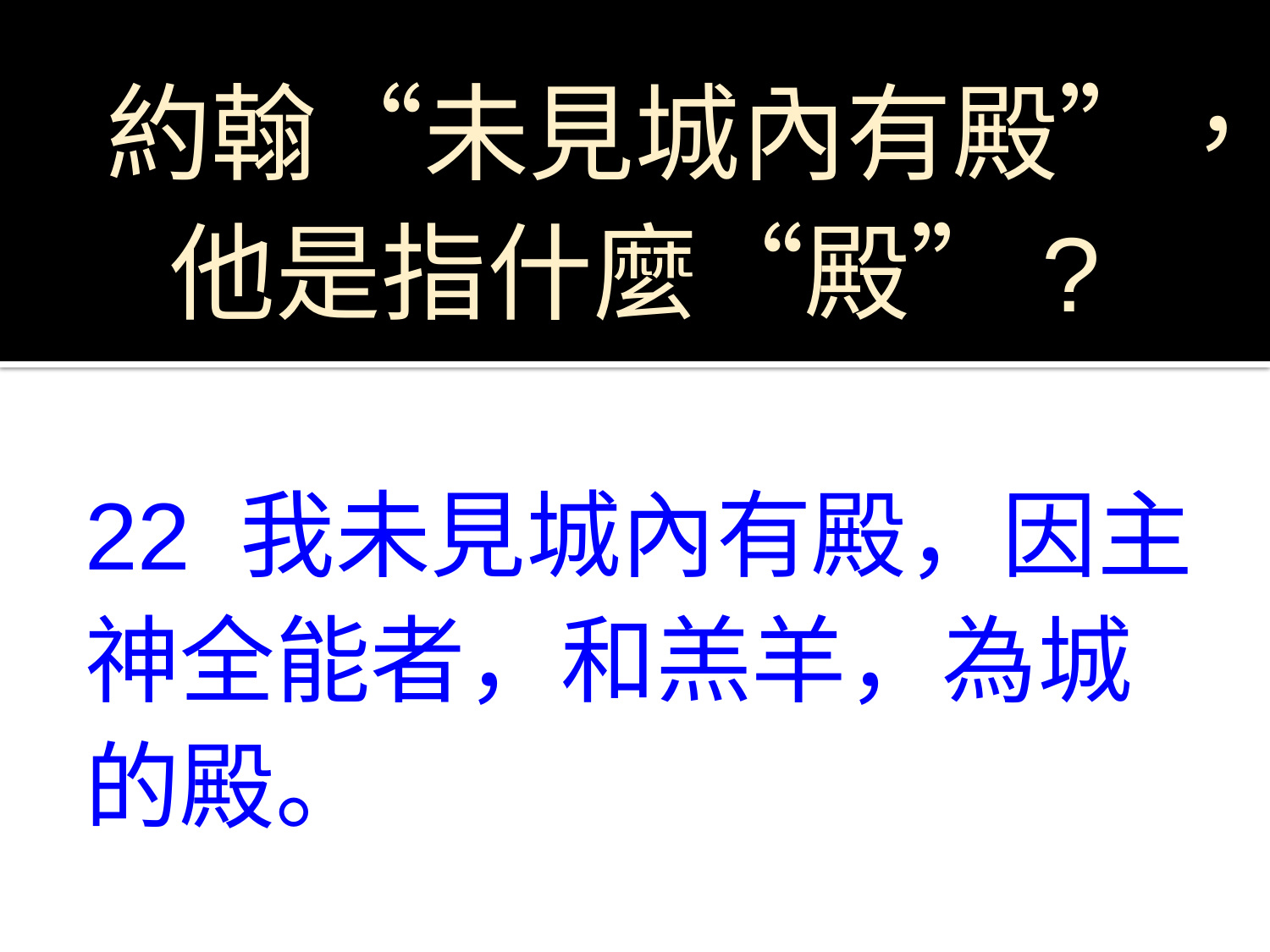

# 約翰“未見城內有殿”，他是指什麼“殿”?
22 我未見城內有殿，因主神全能者，和羔羊，為城的殿。